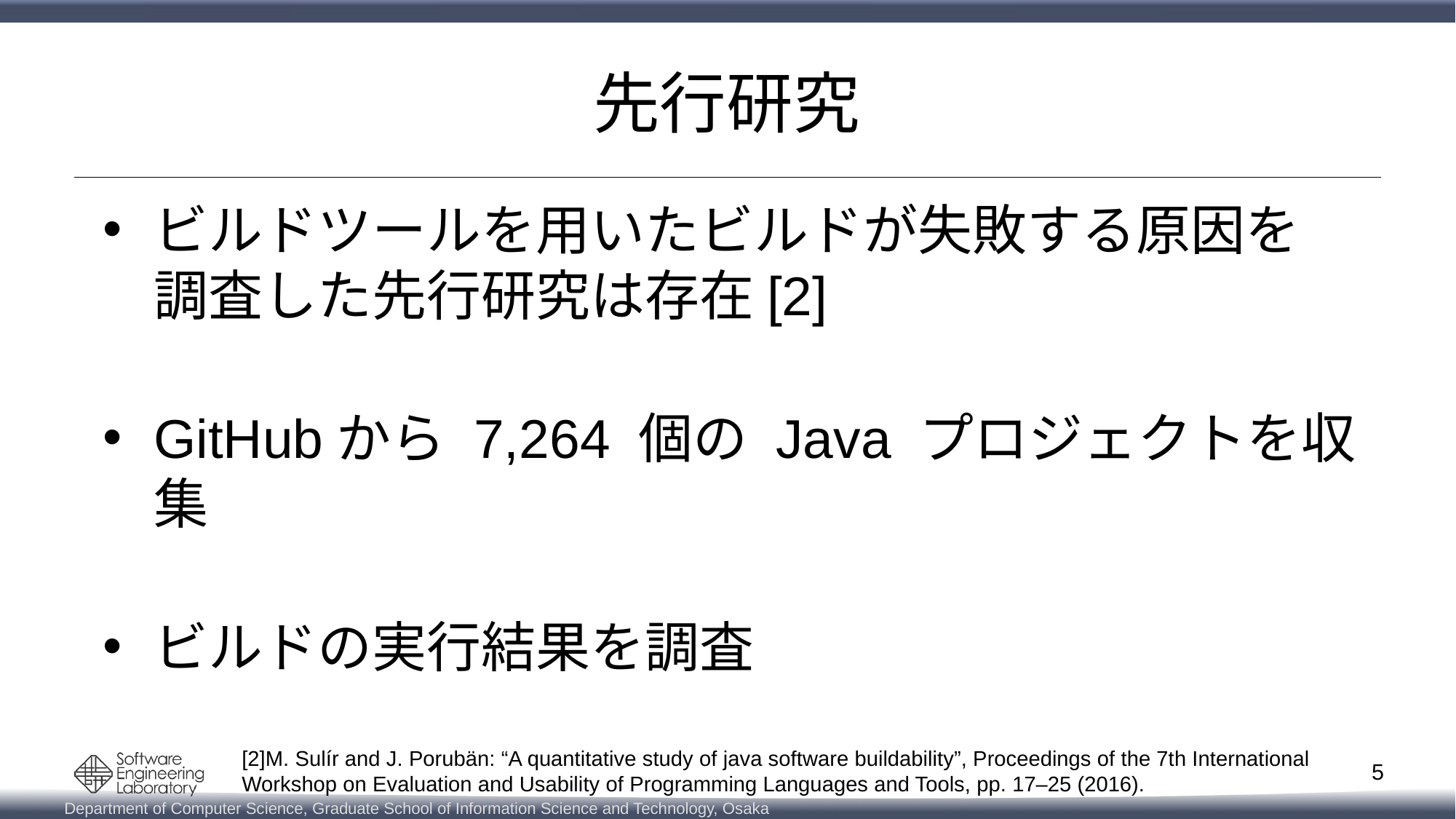

# 先行研究
ビルドツールを用いたビルドが失敗する原因を
調査した先行研究は存在[2]

GitHubから 7,264 個の Java プロジェクトを収集

ビルドの実行結果を調査

[2]M. Sulír and J. Porubän: “A quantitative study of java software buildability”, Proceedings of the 7th International Workshop on Evaluation and Usability of Programming Languages and Tools, pp. 17–25 (2016).
5